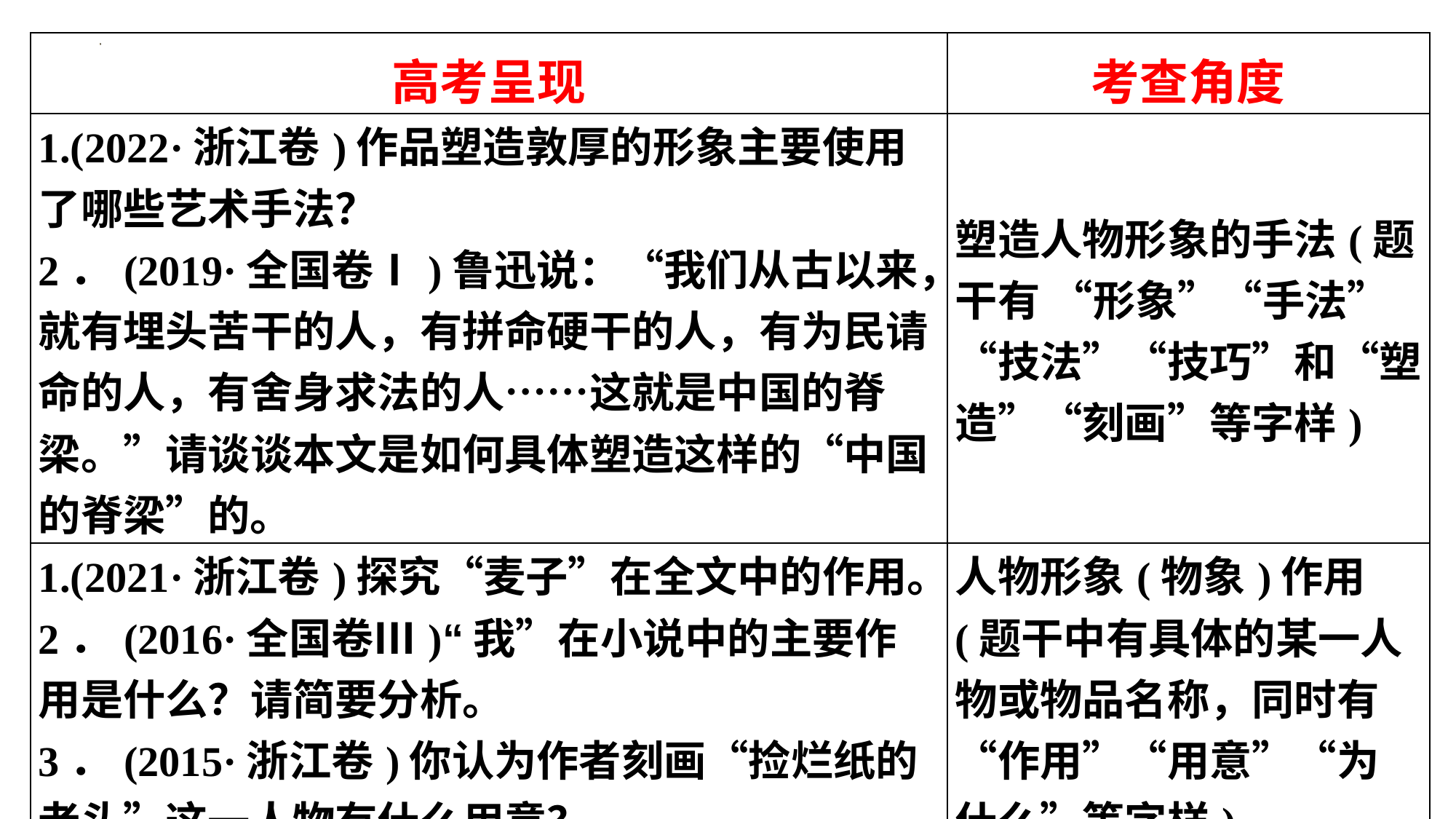

| 高考呈现 | 考查角度 |
| --- | --- |
| 1.(2022·浙江卷)作品塑造敦厚的形象主要使用了哪些艺术手法？ 2．(2019·全国卷Ⅰ)鲁迅说：“我们从古以来，就有埋头苦干的人，有拼命硬干的人，有为民请命的人，有舍身求法的人……这就是中国的脊梁。”请谈谈本文是如何具体塑造这样的“中国的脊梁”的。 | 塑造人物形象的手法(题干有 “形象”“手法”“技法”“技巧”和“塑造”“刻画”等字样) |
| 1.(2021·浙江卷)探究“麦子”在全文中的作用。 2．(2016·全国卷Ⅲ)“我”在小说中的主要作用是什么？请简要分析。 3．(2015·浙江卷)你认为作者刻画“捡烂纸的老头”这一人物有什么用意？ | 人物形象(物象)作用(题干中有具体的某一人物或物品名称，同时有“作用”“用意”“为什么”等字样) |